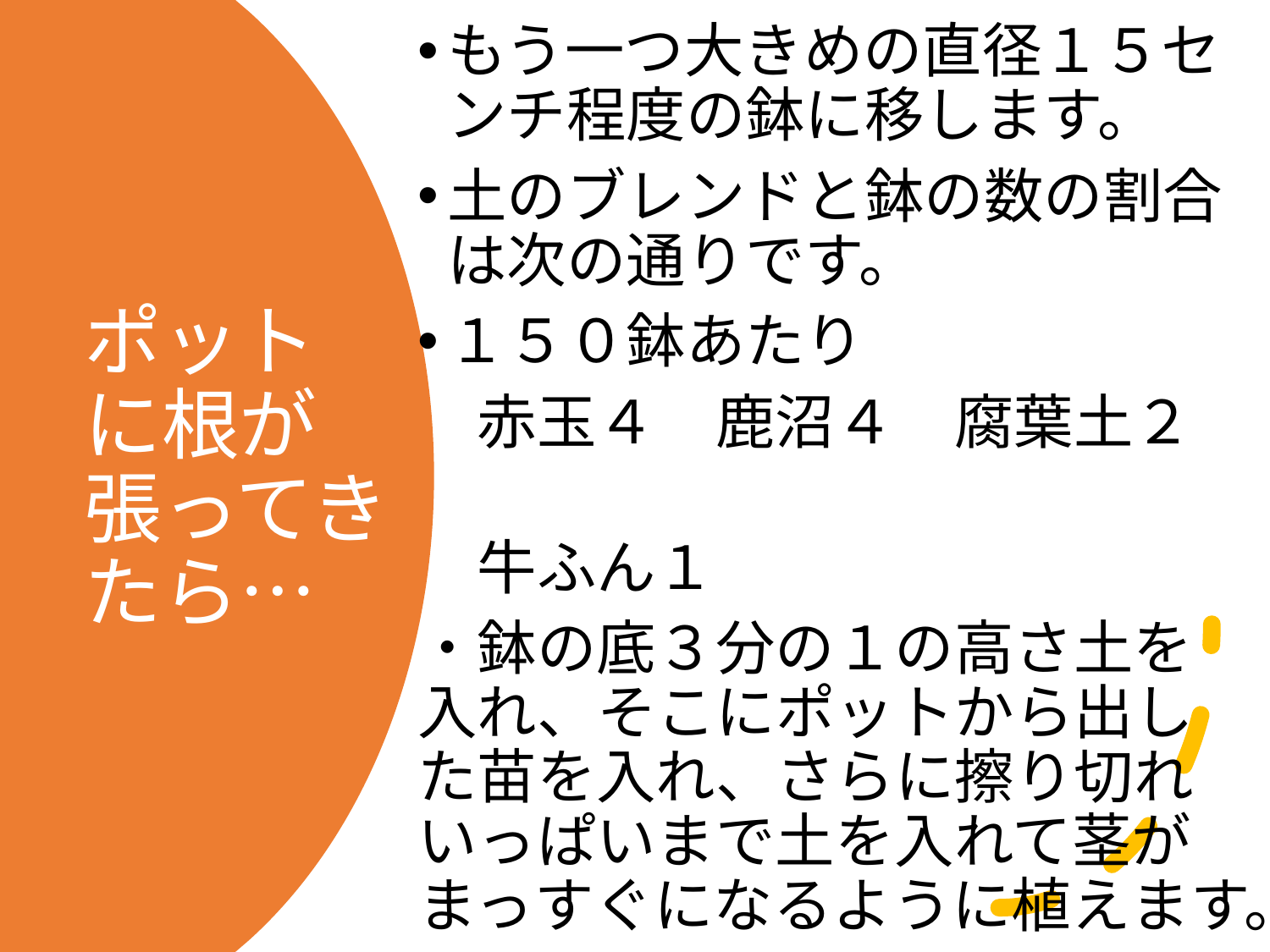

もう一つ大きめの直径１５センチ程度の鉢に移します。
土のブレンドと鉢の数の割合は次の通りです。
１５０鉢あたり
　赤玉４　鹿沼４　腐葉土２
　牛ふん１
・鉢の底３分の１の高さ土を入れ、そこにポットから出した苗を入れ、さらに擦り切れいっぱいまで土を入れて茎がまっすぐになるように植えます。
# ポットに根が張ってきたら…